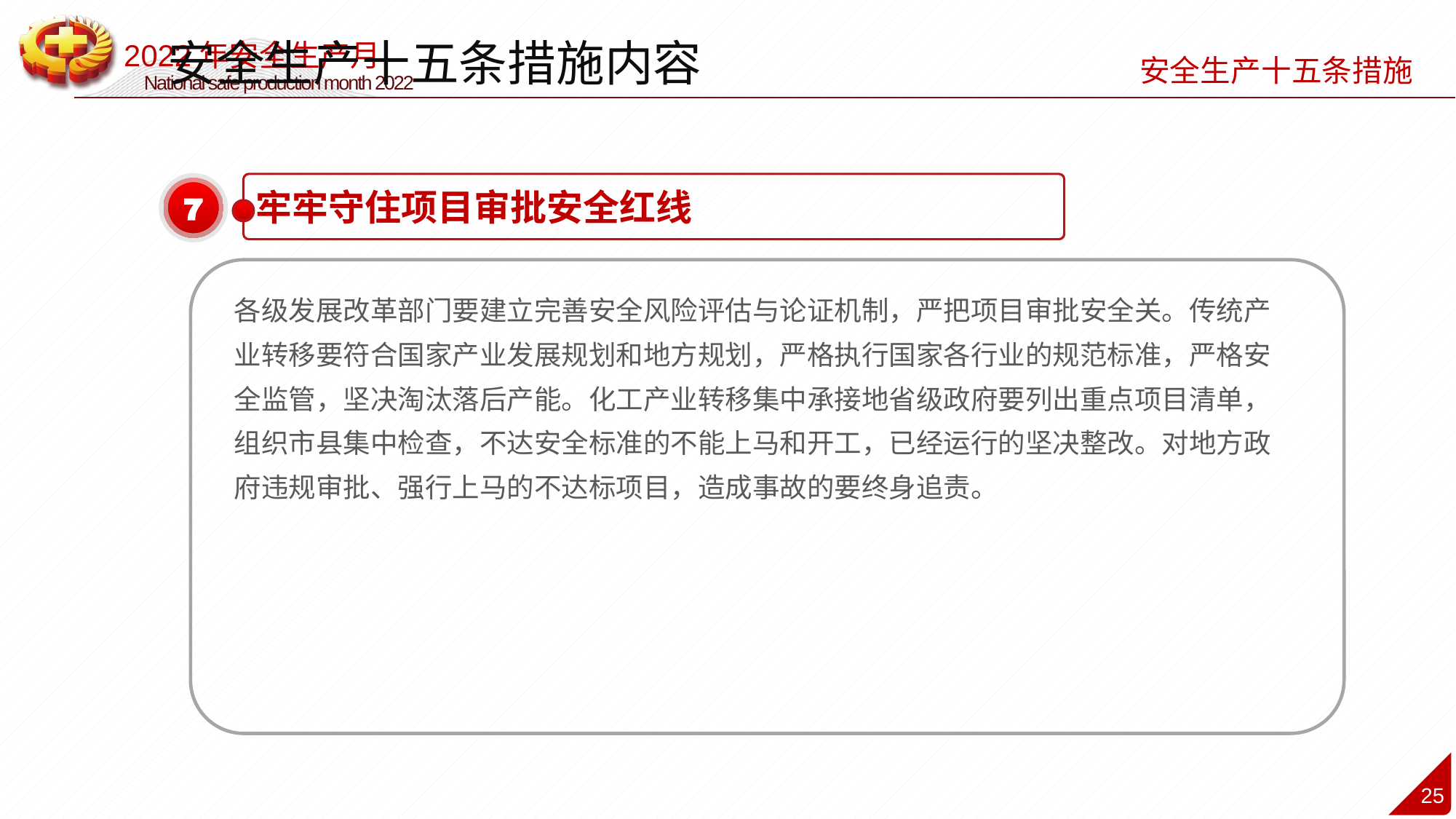

安全生产十五条措施内容
牢牢守住项目审批安全红线

7

各级发展改革部门要建立完善安全风险评估与论证机制，严把项目审批安全关。传统产业转移要符合国家产业发展规划和地方规划，严格执行国家各行业的规范标准，严格安全监管，坚决淘汰落后产能。化工产业转移集中承接地省级政府要列出重点项目清单，组织市县集中检查，不达安全标准的不能上马和开工，已经运行的坚决整改。对地方政府违规审批、强行上马的不达标项目，造成事故的要终身追责。